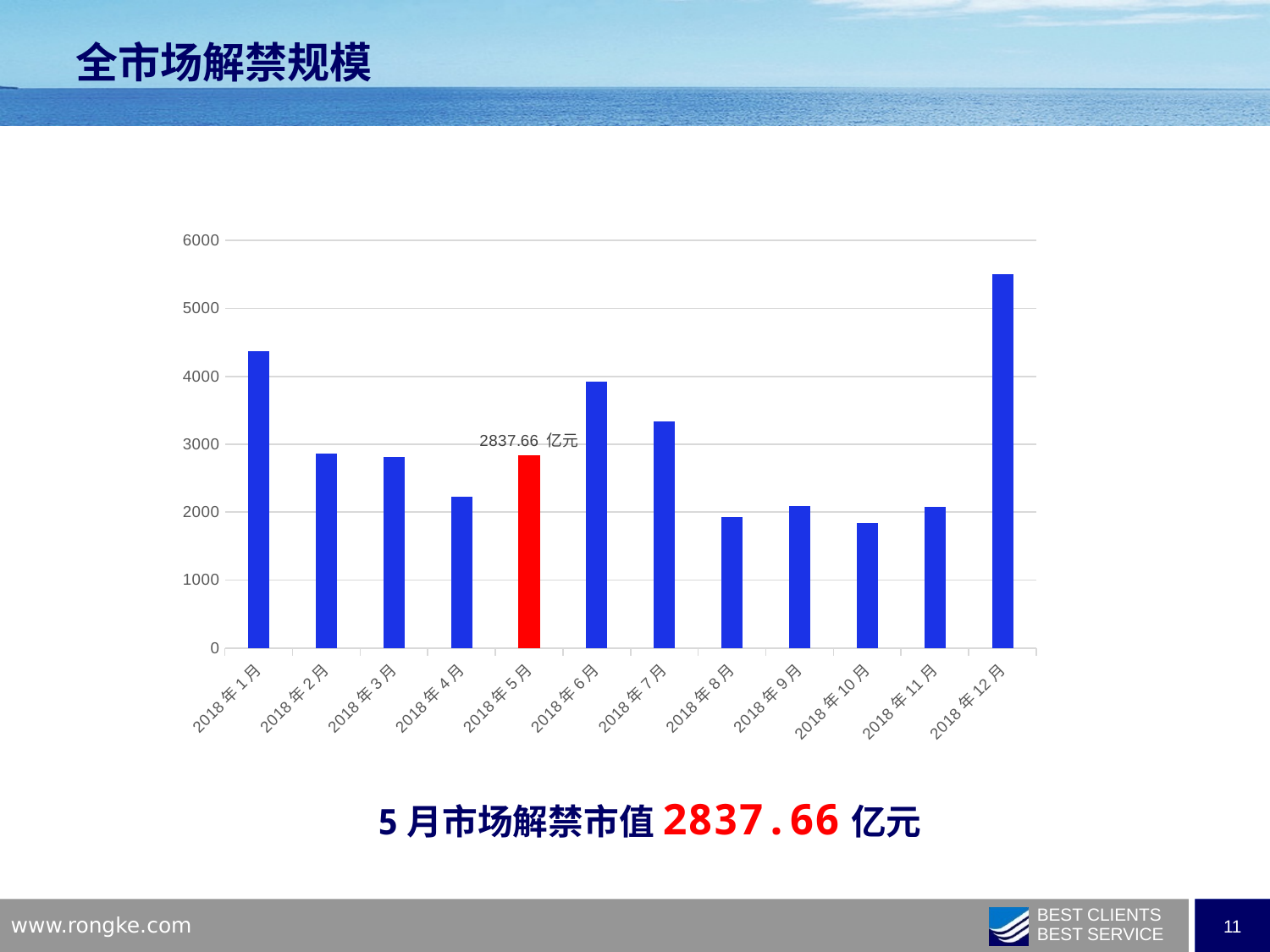

全市场解禁规模

### Chart

| Category |  |
|---|---|
| 43101 | 4370.466179 |
| 43132 | 2868.4940260000003 |
| 43160 | 2810.9941280000003 |
| 43191 | 2226.918345 |
| 43221 | 2837.662107 |
| 43252 | 3925.959942 |
| 43282 | 3335.6152190000003 |
| 43313 | 1930.352279 |
| 43344 | 2090.838542 |
| 43374 | 1842.849887 |
| 43405 | 2082.004454 |
| 43435 | 5505.5804100000005 |
5月市场解禁市值2837.66亿元